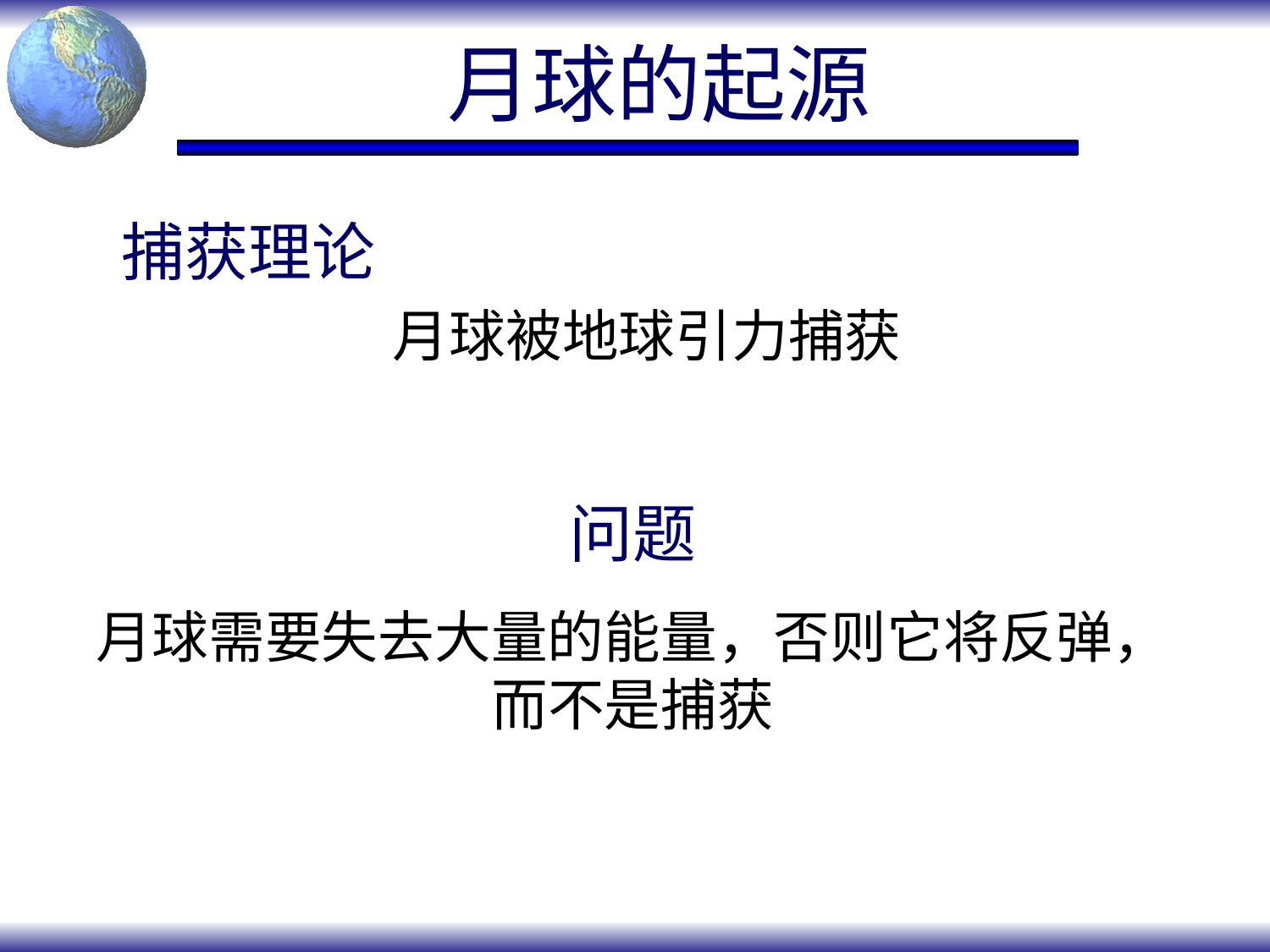

# 月球的起源
捕获理论
月球被地球引力捕获
问题
月球需要失去大量的能量，否则它将反弹，而不是捕获